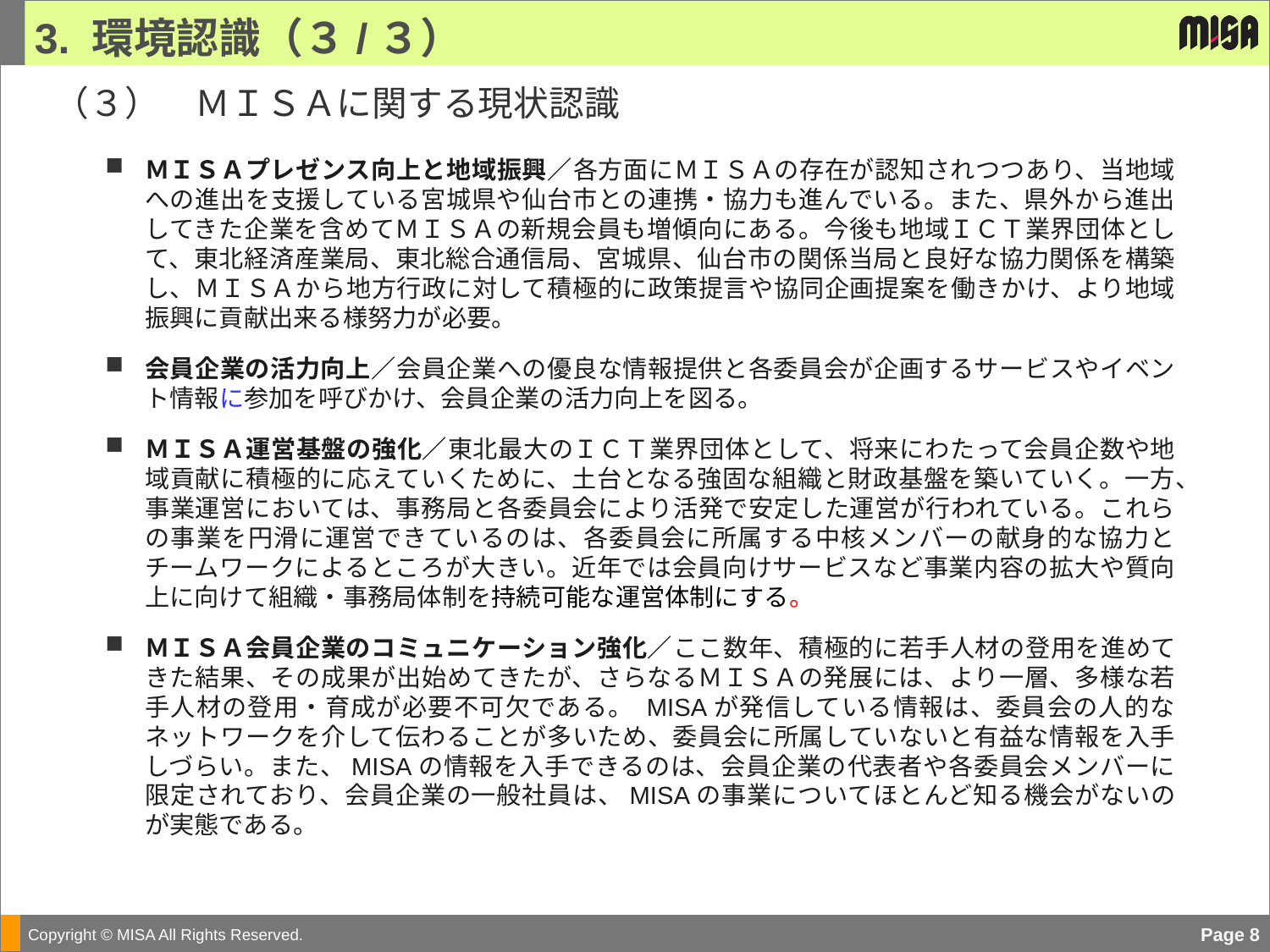

3. 環境認識（３/３）
（３）　ＭＩＳＡに関する現状認識
ＭＩＳＡプレゼンス向上と地域振興／各方面にＭＩＳＡの存在が認知されつつあり、当地域への進出を支援している宮城県や仙台市との連携・協力も進んでいる。また、県外から進出してきた企業を含めてＭＩＳＡの新規会員も増傾向にある。今後も地域ＩＣＴ業界団体として、東北経済産業局、東北総合通信局、宮城県、仙台市の関係当局と良好な協力関係を構築し、ＭＩＳＡから地方行政に対して積極的に政策提言や協同企画提案を働きかけ、より地域振興に貢献出来る様努力が必要。
会員企業の活力向上／会員企業への優良な情報提供と各委員会が企画するサービスやイベント情報に参加を呼びかけ、会員企業の活力向上を図る。
ＭＩＳＡ運営基盤の強化／東北最大のＩＣＴ業界団体として、将来にわたって会員企数や地域貢献に積極的に応えていくために、土台となる強固な組織と財政基盤を築いていく。一方、事業運営においては、事務局と各委員会により活発で安定した運営が行われている。これらの事業を円滑に運営できているのは、各委員会に所属する中核メンバーの献身的な協力とチームワークによるところが大きい。近年では会員向けサービスなど事業内容の拡大や質向上に向けて組織・事務局体制を持続可能な運営体制にする。
ＭＩＳＡ会員企業のコミュニケーション強化／ここ数年、積極的に若手人材の登用を進めてきた結果、その成果が出始めてきたが、さらなるＭＩＳＡの発展には、より一層、多様な若手人材の登用・育成が必要不可欠である。 MISAが発信している情報は、委員会の人的なネットワークを介して伝わることが多いため、委員会に所属していないと有益な情報を入手しづらい。また、MISAの情報を入手できるのは、会員企業の代表者や各委員会メンバーに限定されており、会員企業の一般社員は、MISAの事業についてほとんど知る機会がないのが実態である。